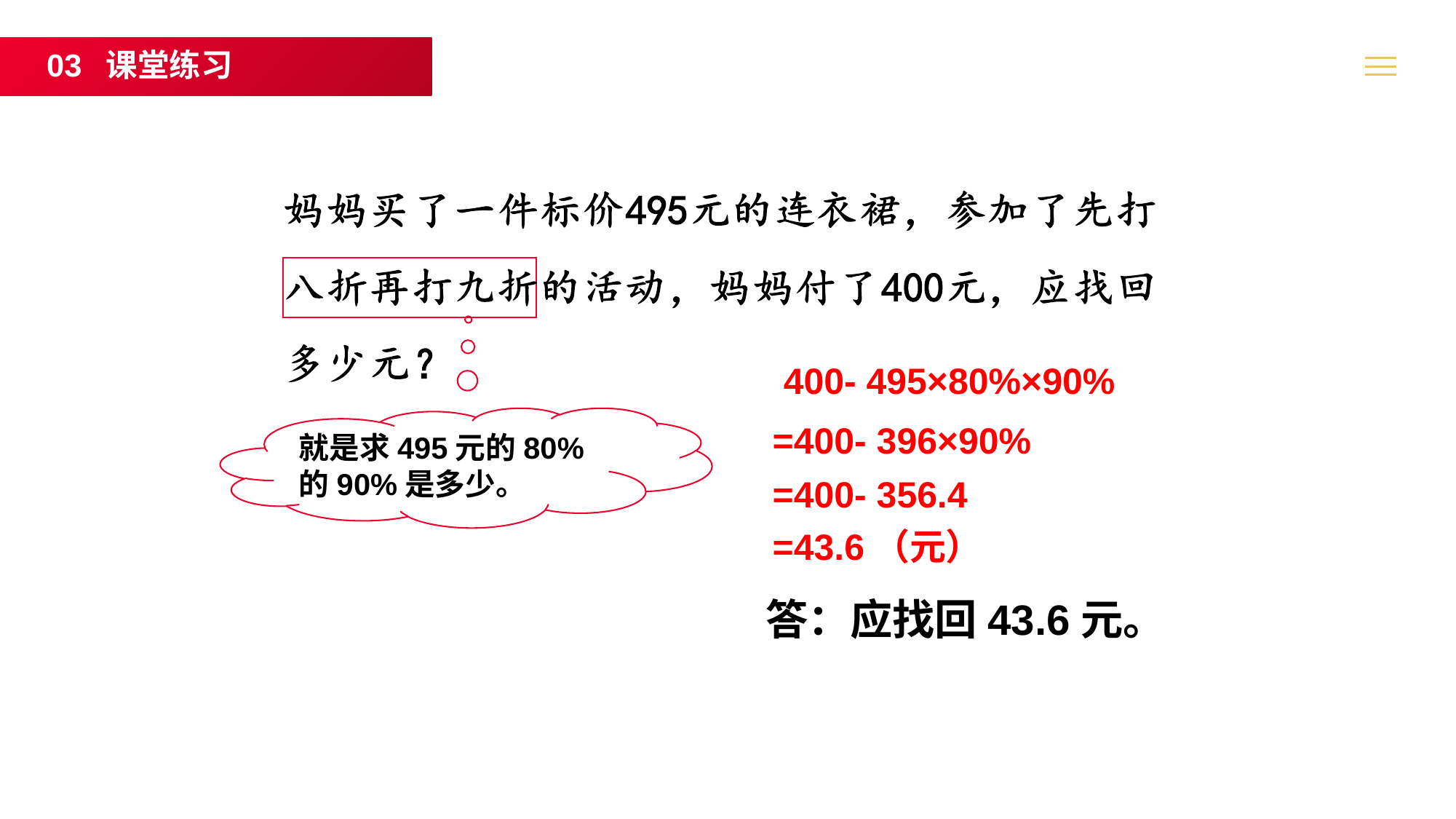

03  课堂练习

 400- 495×80%×90%
就是求495元的80%的90%是多少。
=400- 396×90%
=400- 356.4
=43.6（元）
答：应找回43.6元。